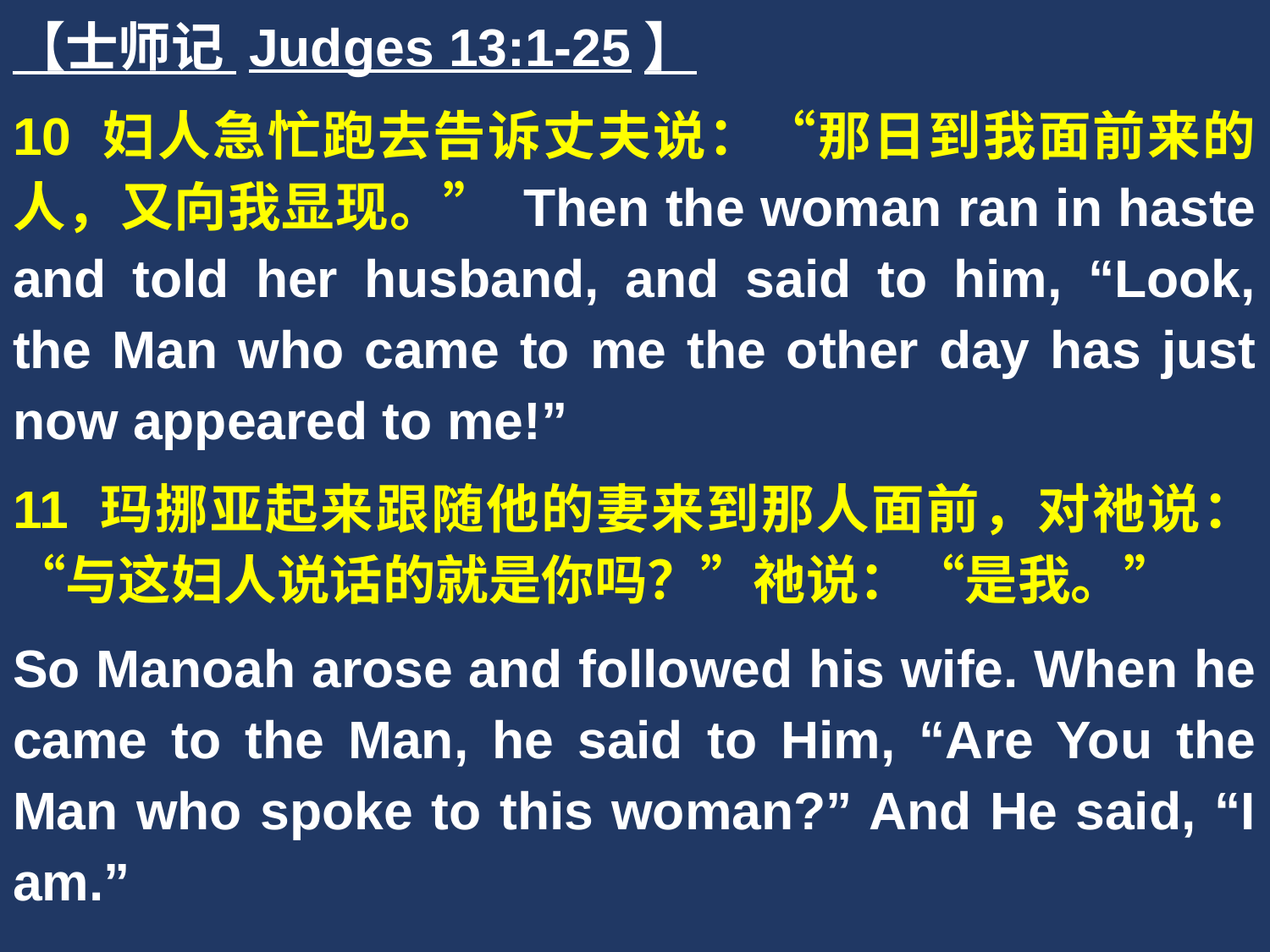

【士师记 Judges 13:1-25】
10 妇人急忙跑去告诉丈夫说：“那日到我面前来的人，又向我显现。” Then the woman ran in haste and told her husband, and said to him, “Look, the Man who came to me the other day has just now appeared to me!”
11 玛挪亚起来跟随他的妻来到那人面前，对祂说：“与这妇人说话的就是你吗？”祂说：“是我。”
So Manoah arose and followed his wife. When he came to the Man, he said to Him, “Are You the Man who spoke to this woman?” And He said, “I am.”